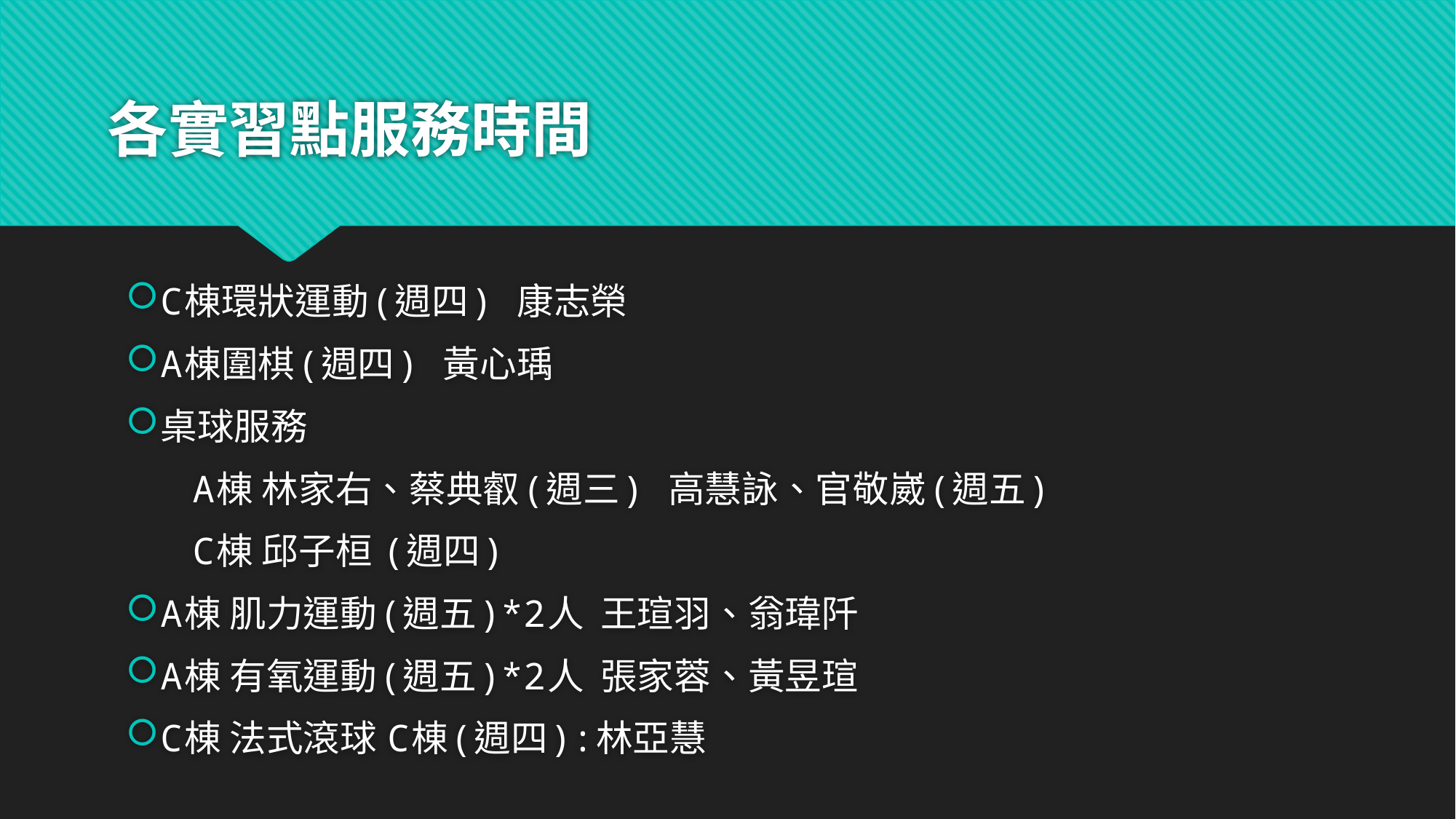

# 各實習點服務時間
C棟環狀運動(週四) 康志榮
A棟圍棋(週四) 黃心瑀
桌球服務
   A棟 林家右、蔡典叡(週三) 高慧詠、官敬崴(週五)
   C棟 邱子桓 (週四)
A棟 肌力運動(週五)*2人  王瑄羽、翁瑋阡
A棟 有氧運動(週五)*2人  張家蓉、黃昱瑄
C棟 法式滾球 C棟(週四):林亞慧